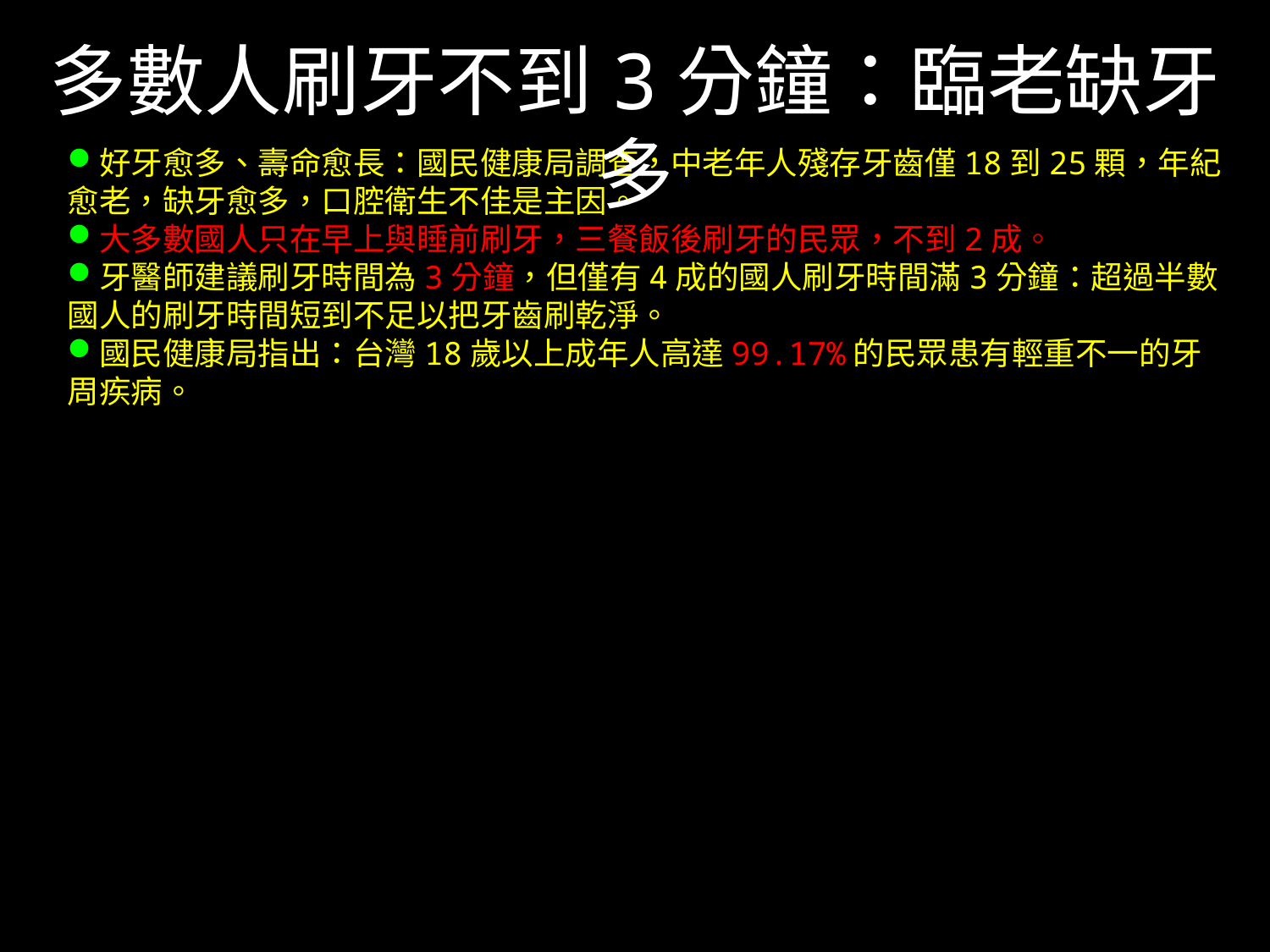

多數人刷牙不到3分鐘：臨老缺牙多

好牙愈多、壽命愈長：國民健康局調查，中老年人殘存牙齒僅18到25顆，年紀愈老，缺牙愈多，口腔衛生不佳是主因。
大多數國人只在早上與睡前刷牙，三餐飯後刷牙的民眾，不到2成。
牙醫師建議刷牙時間為3分鐘，但僅有4成的國人刷牙時間滿3分鐘：超過半數國人的刷牙時間短到不足以把牙齒刷乾淨。
國民健康局指出：台灣18歲以上成年人高達99.17%的民眾患有輕重不一的牙周疾病。
10